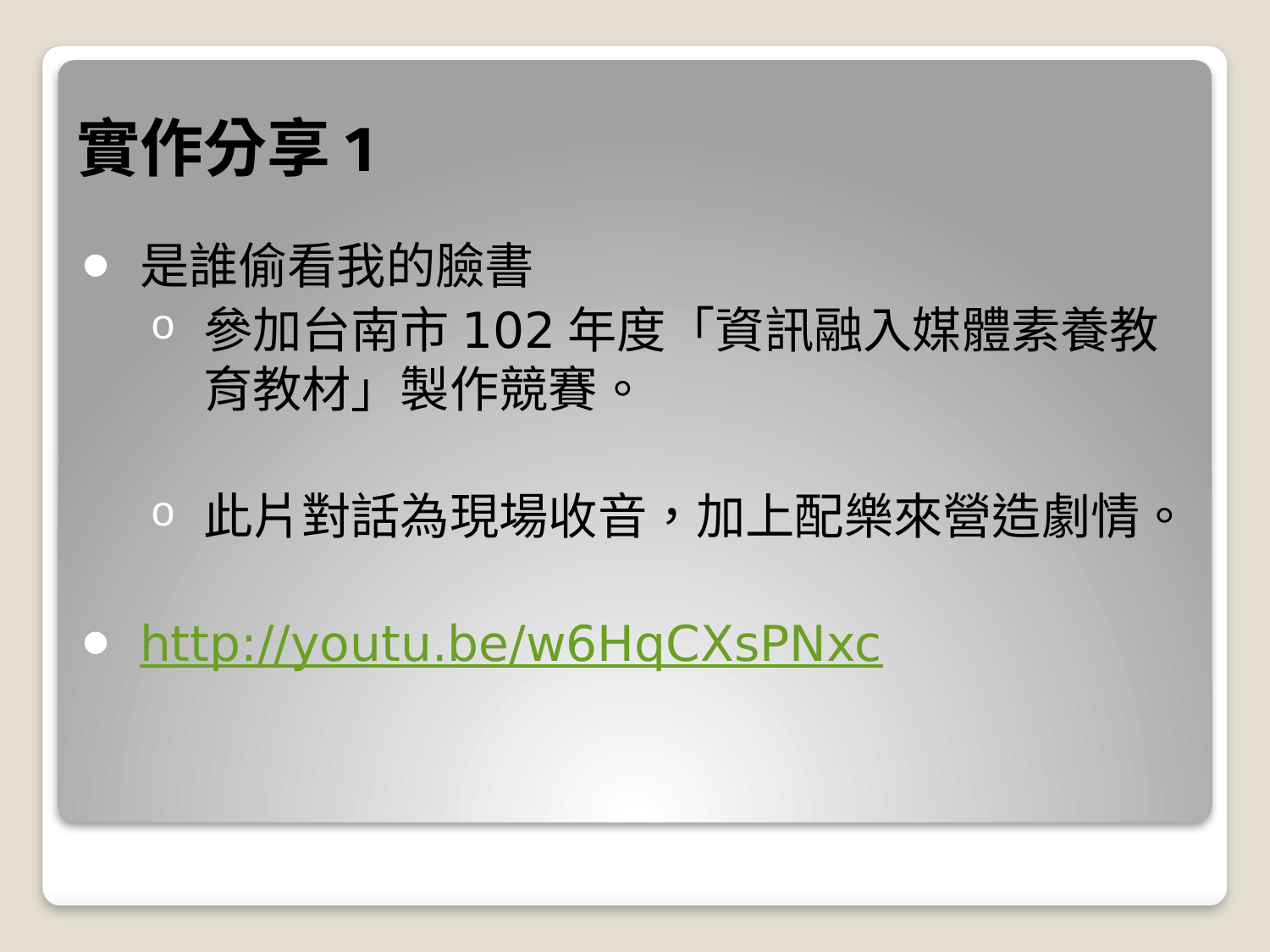

# 實作分享1
是誰偷看我的臉書
參加台南市102年度「資訊融入媒體素養教育教材」製作競賽。

此片對話為現場收音，加上配樂來營造劇情。

http://youtu.be/w6HqCXsPNxc